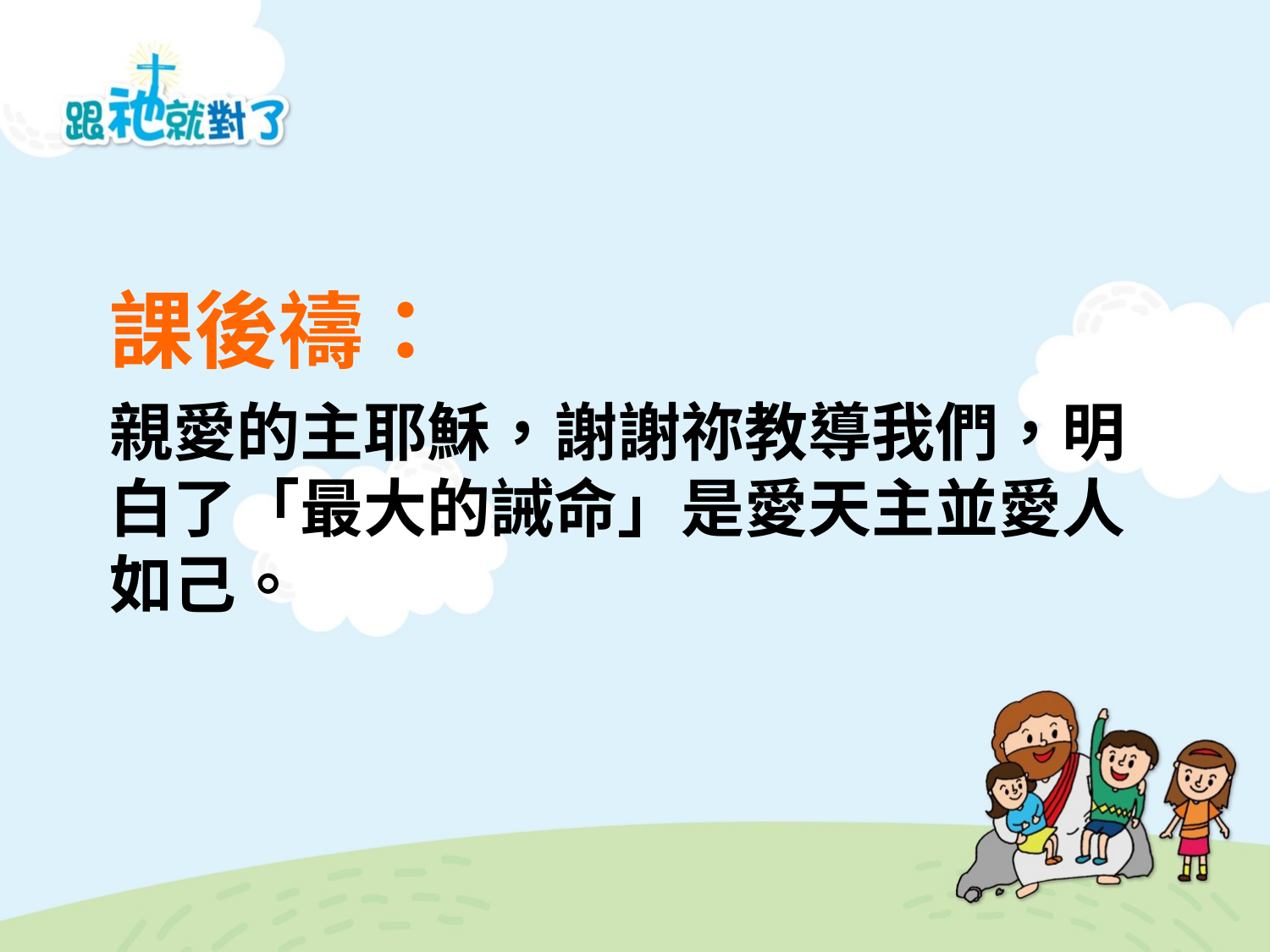

課後禱：
親愛的主耶穌，謝謝祢教導我們，明白了「最大的誡命」是愛天主並愛人如己。